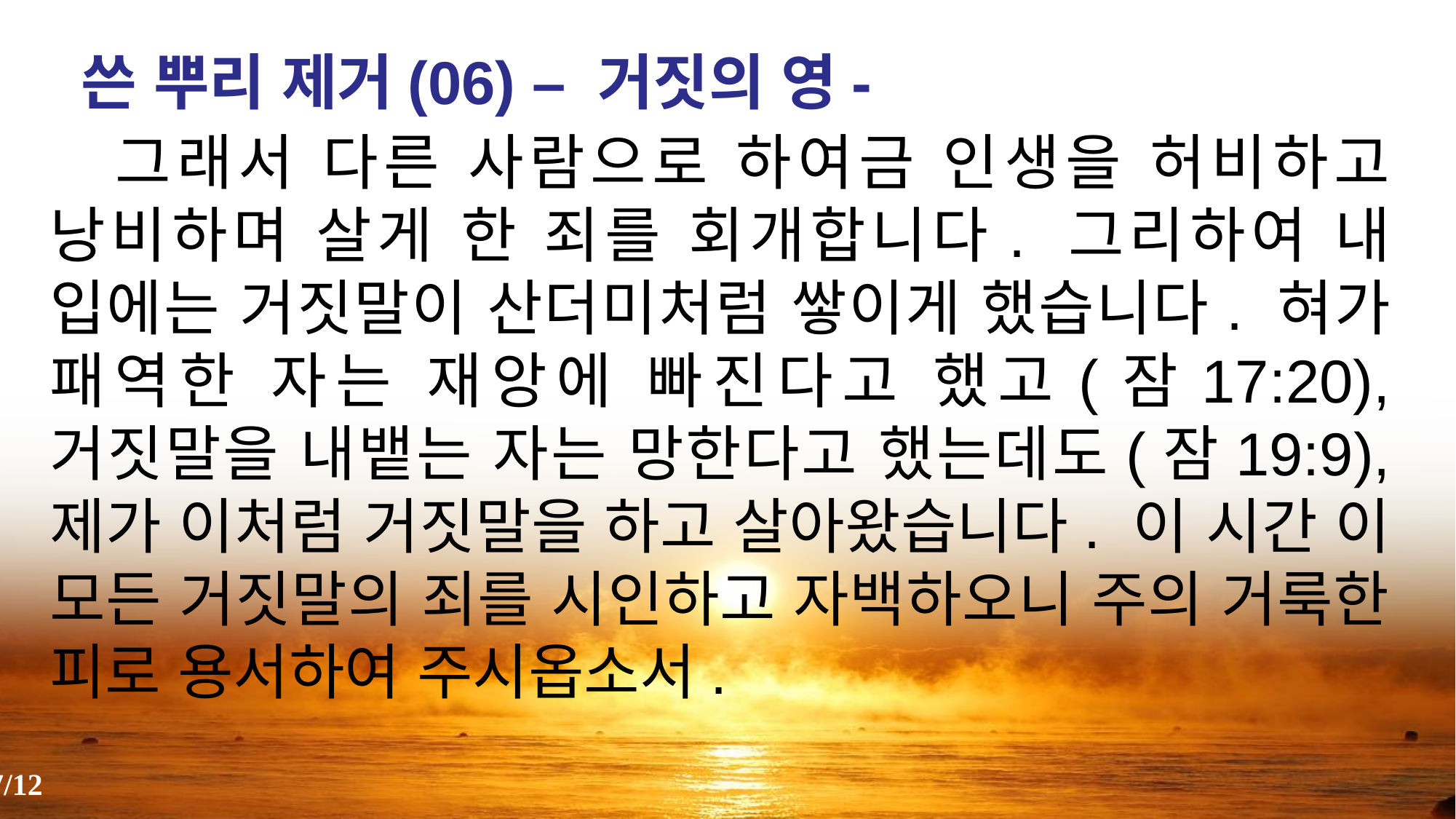

쓴 뿌리 제거(06) – 거짓의 영-
  그래서 다른 사람으로 하여금 인생을 허비하고 낭비하며 살게 한 죄를 회개합니다. 그리하여 내 입에는 거짓말이 산더미처럼 쌓이게 했습니다. 혀가 패역한 자는 재앙에 빠진다고 했고(잠17:20), 거짓말을 내뱉는 자는 망한다고 했는데도(잠19:9), 제가 이처럼 거짓말을 하고 살아왔습니다. 이 시간 이 모든 거짓말의 죄를 시인하고 자백하오니 주의 거룩한 피로 용서하여 주시옵소서.